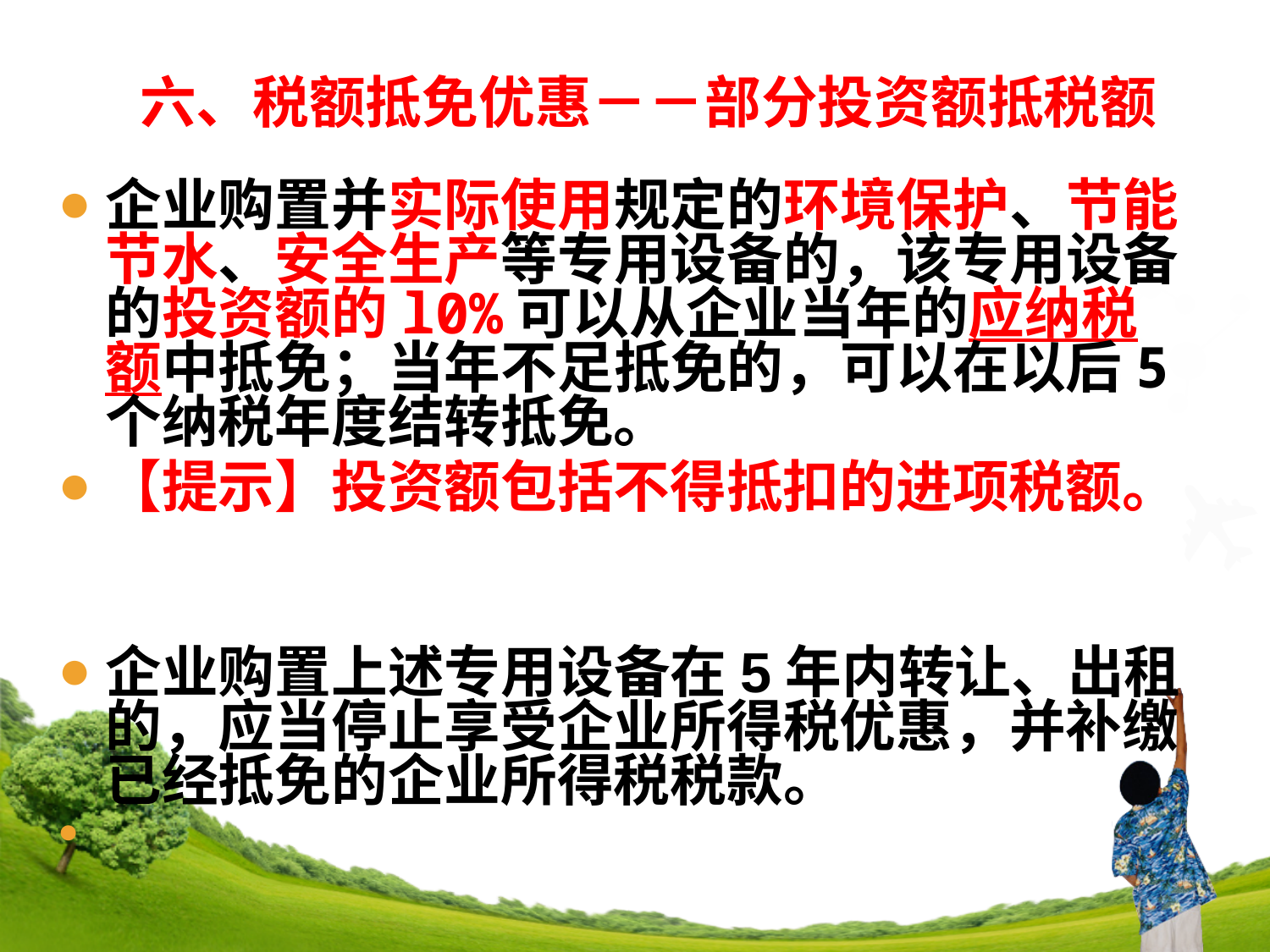

# 六、税额抵免优惠－－部分投资额抵税额
企业购置并实际使用规定的环境保护、节能节水、安全生产等专用设备的，该专用设备的投资额的l0%可以从企业当年的应纳税额中抵免；当年不足抵免的，可以在以后5个纳税年度结转抵免。
【提示】投资额包括不得抵扣的进项税额。

企业购置上述专用设备在5年内转让、出租的，应当停止享受企业所得税优惠，并补缴已经抵免的企业所得税税款。